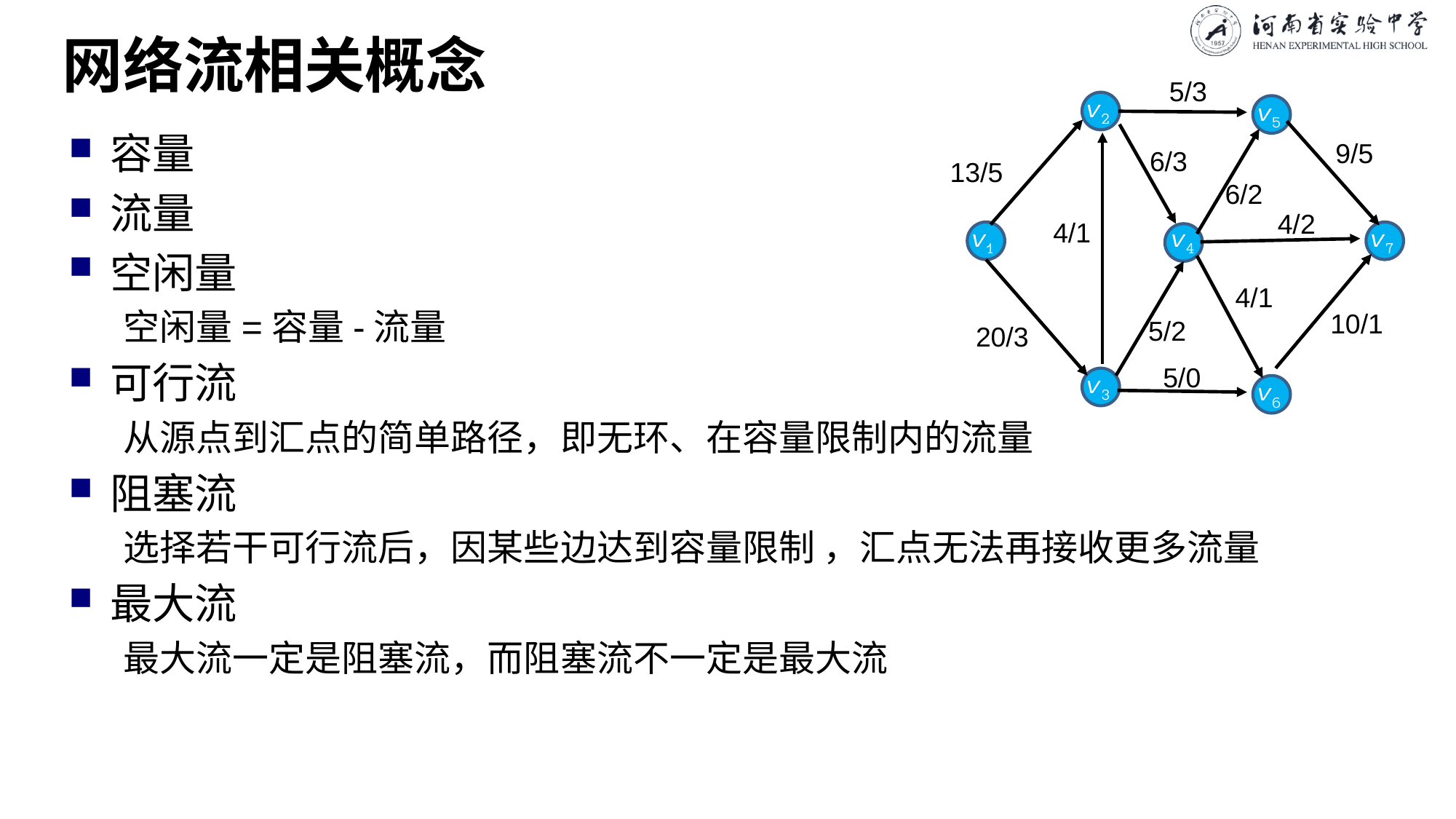

# 网络流相关概念
5/3
v2
v5

容量
流量
空闲量
空闲量=容量-流量
可行流
从源点到汇点的简单路径，即无环、在容量限制内的流量
阻塞流
选择若干可行流后，因某些边达到容量限制 ，汇点无法再接收更多流量
最大流
最大流一定是阻塞流，而阻塞流不一定是最大流
9/5
6/3
13/5
6/2
4/2
4/1
v1
v4
v7

4/1
10/1
5/2
20/3
5/0
v3

v6